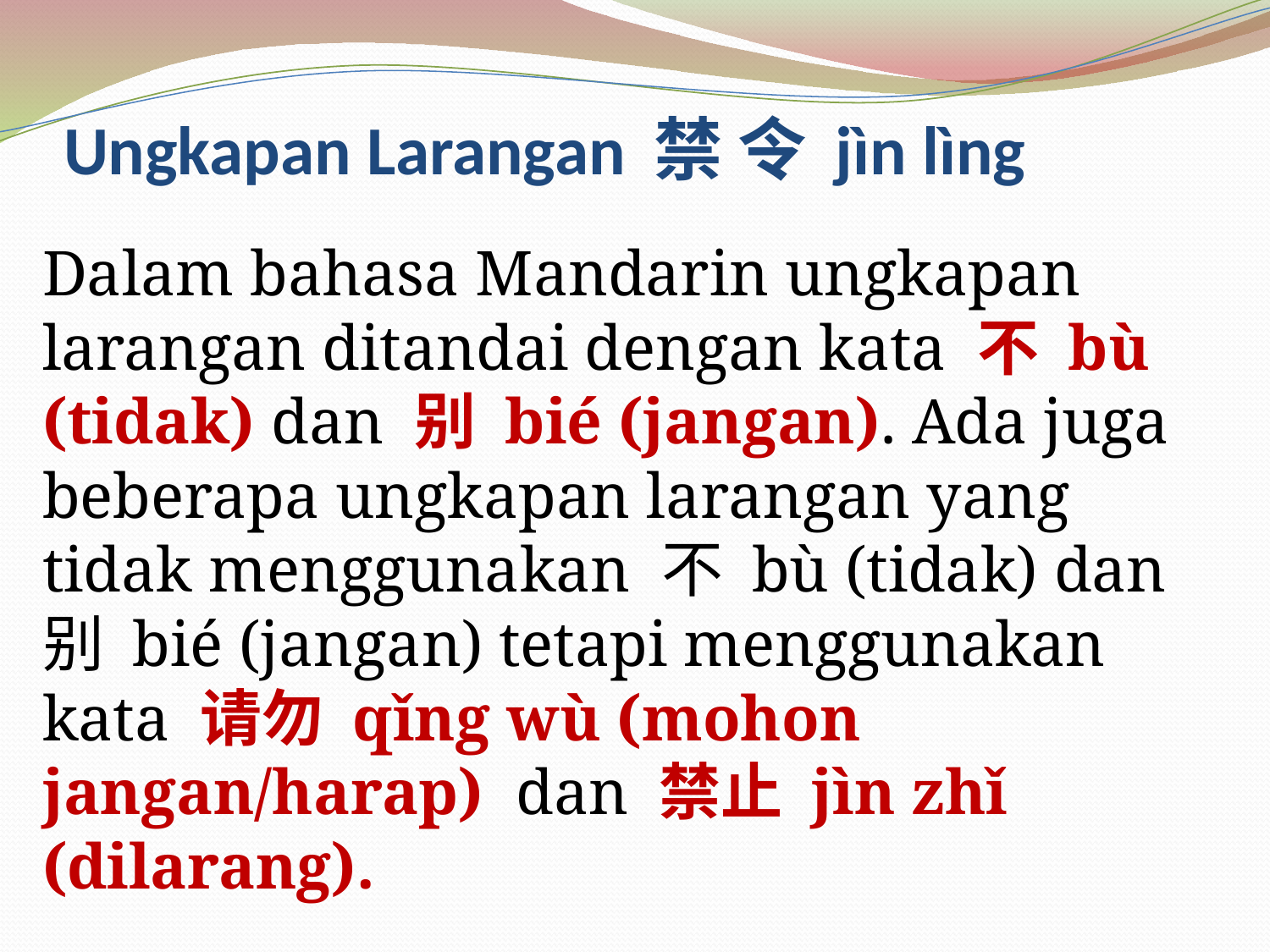

# Ungkapan Larangan 禁 令 jìn lìng
Dalam bahasa Mandarin ungkapan larangan ditandai dengan kata 不 bù (tidak) dan 别 bié (jangan). Ada juga beberapa ungkapan larangan yang tidak menggunakan 不 bù (tidak) dan 别 bié (jangan) tetapi menggunakan kata 请勿 qǐng wù (mohon jangan/harap)  dan 禁止 jìn zhǐ (dilarang).